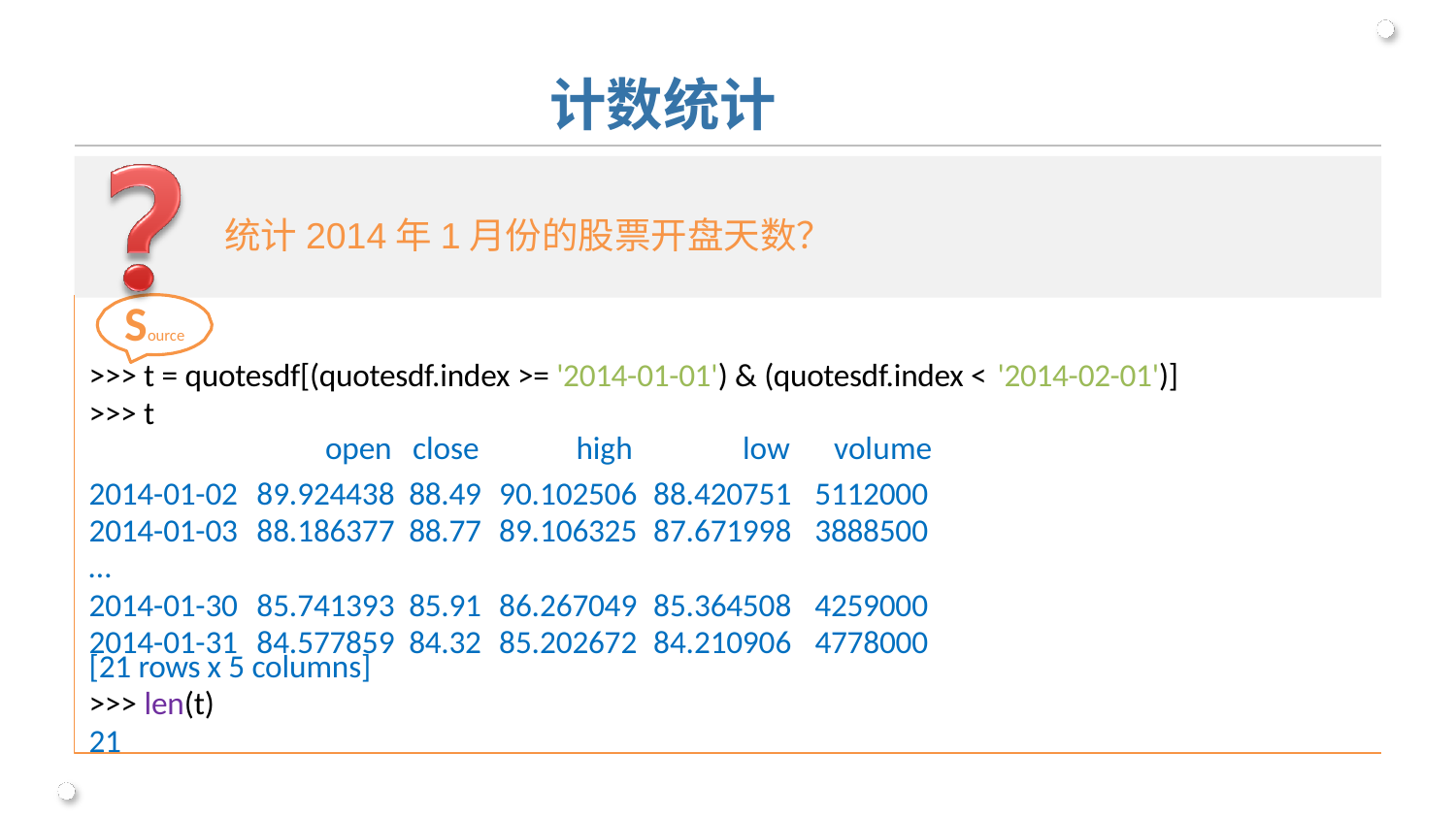

# 计数统计

统计2014年1月份的股票开盘天数？
Source
>>> t = quotesdf[(quotesdf.index >= '2014-01-01') & (quotesdf.index < '2014-02-01')]
>>> t

|  | open | close | high | low | volume |
| --- | --- | --- | --- | --- | --- |
| 2014-01-02 | 89.924438 | 88.49 | 90.102506 | 88.420751 | 5112000 |
| 2014-01-03 | 88.186377 | 88.77 | 89.106325 | 87.671998 | 3888500 |
| … |  |  |  |  |  |
| 2014-01-30 | 85.741393 | 85.91 | 86.267049 | 85.364508 | 4259000 |
| 2014-01-31 | 84.577859 | 84.32 | 85.202672 | 84.210906 | 4778000 |
[21 rows x 5 columns]
>>> len(t)
21